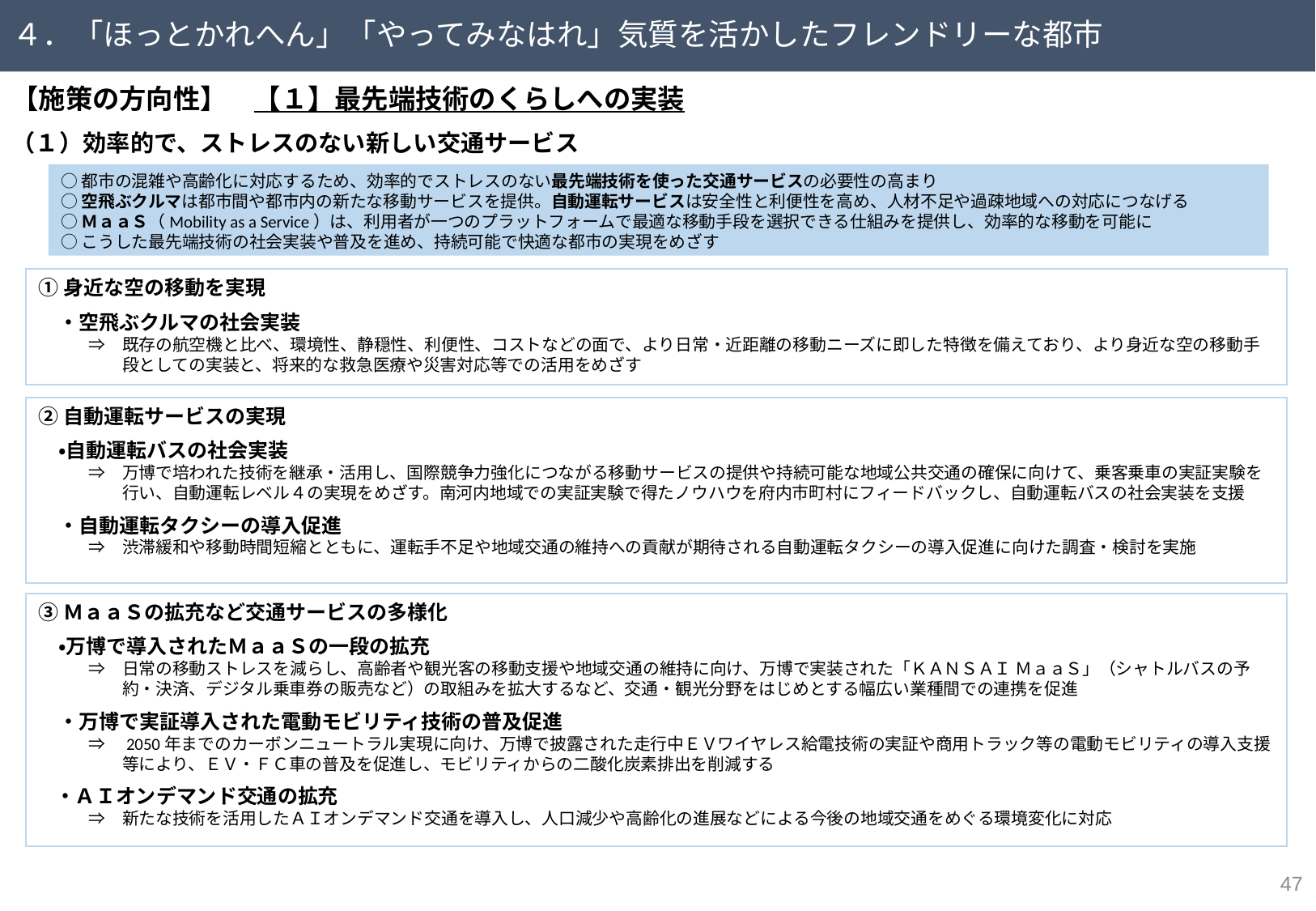

４．「ほっとかれへん」「やってみなはれ」気質を活かしたフレンドリーな都市
【施策の方向性】　【１】最先端技術のくらしへの実装
（１）効率的で、ストレスのない新しい交通サービス
○都市の混雑や高齢化に対応するため、効率的でストレスのない最先端技術を使った交通サービスの必要性の高まり
○空飛ぶクルマは都市間や都市内の新たな移動サービスを提供。自動運転サービスは安全性と利便性を高め、人材不足や過疎地域への対応につなげる
○ＭａａＳ（Mobility as a Service）は、利用者が一つのプラットフォームで最適な移動手段を選択できる仕組みを提供し、効率的な移動を可能に
○こうした最先端技術の社会実装や普及を進め、持続可能で快適な都市の実現をめざす
①身近な空の移動を実現
　・空飛ぶクルマの社会実装
　　　⇒　既存の航空機と比べ、環境性、静穏性、利便性、コストなどの面で、より日常・近距離の移動ニーズに即した特徴を備えており、より身近な空の移動手
　　　　　段としての実装と、将来的な救急医療や災害対応等での活用をめざす
②自動運転サービスの実現
　・自動運転バスの社会実装
　　　⇒　万博で培われた技術を継承・活用し、国際競争力強化につながる移動サービスの提供や持続可能な地域公共交通の確保に向けて、乗客乗車の実証実験を
　　　　　行い、自動運転レベル４の実現をめざす。南河内地域での実証実験で得たノウハウを府内市町村にフィードバックし、自動運転バスの社会実装を支援
　・自動運転タクシーの導入促進
　　　⇒　渋滞緩和や移動時間短縮とともに、運転手不足や地域交通の維持への貢献が期待される自動運転タクシーの導入促進に向けた調査・検討を実施
③ＭａａＳの拡充など交通サービスの多様化
　・万博で導入されたＭａａＳの一段の拡充
　　　⇒　日常の移動ストレスを減らし、高齢者や観光客の移動支援や地域交通の維持に向け、万博で実装された「ＫＡＮＳＡＩ ＭａａＳ」（シャトルバスの予
　　　　　約・決済、デジタル乗車券の販売など）の取組みを拡大するなど、交通・観光分野をはじめとする幅広い業種間での連携を促進
　・万博で実証導入された電動モビリティ技術の普及促進
　　　⇒　2050年までのカーボンニュートラル実現に向け、万博で披露された走行中ＥＶワイヤレス給電技術の実証や商用トラック等の電動モビリティの導入支援
　　　　　等により、ＥＶ・ＦＣ車の普及を促進し、モビリティからの二酸化炭素排出を削減する
　・ＡＩオンデマンド交通の拡充
　　　⇒　新たな技術を活用したＡＩオンデマンド交通を導入し、人口減少や高齢化の進展などによる今後の地域交通をめぐる環境変化に対応
47